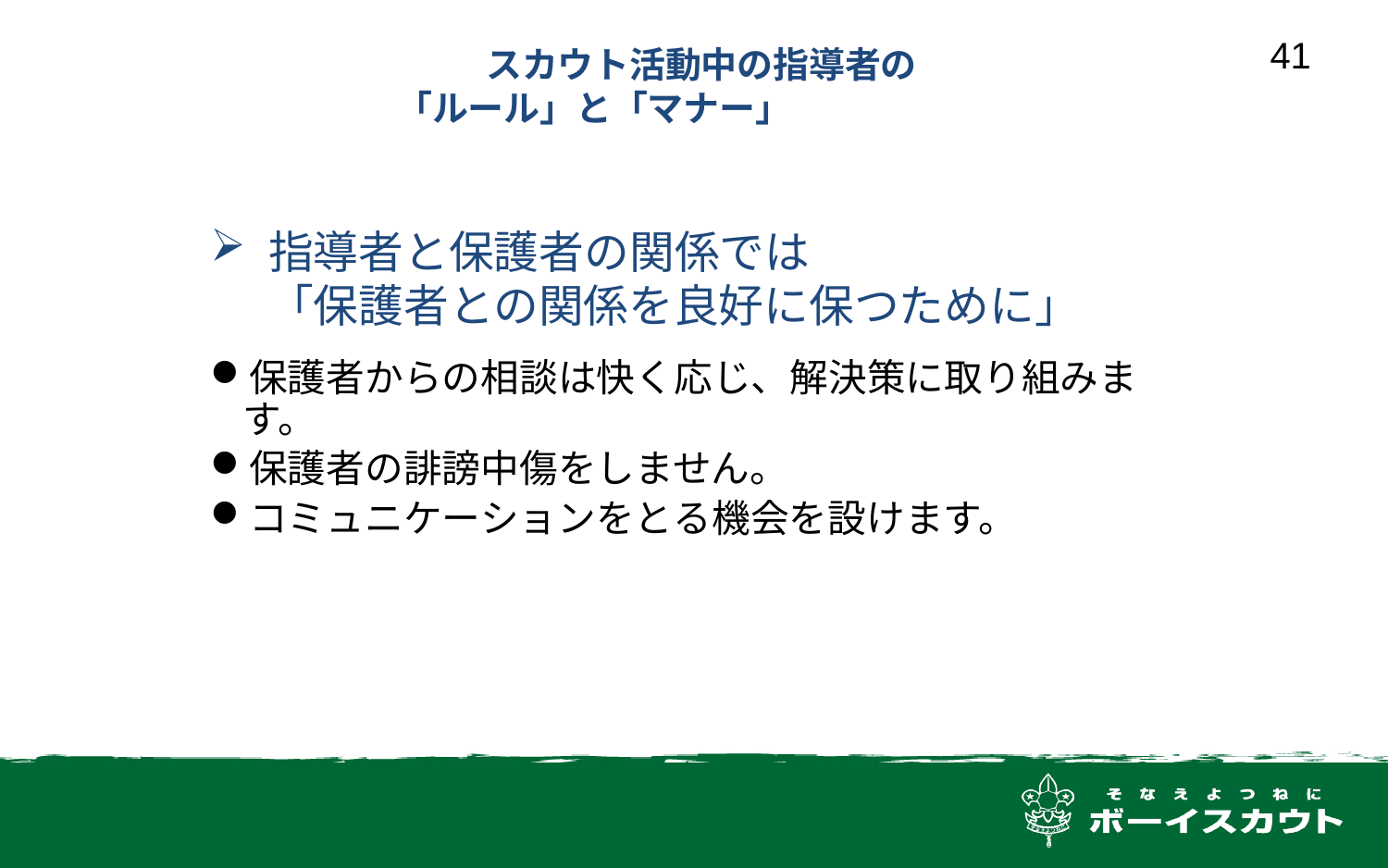

41
スカウト活動中の指導者の
「ルール」と「マナー」
指導者と保護者の関係では
「保護者との関係を良好に保つために」
保護者からの相談は快く応じ、解決策に取り組みます。
保護者の誹謗中傷をしません。
コミュニケーションをとる機会を設けます。